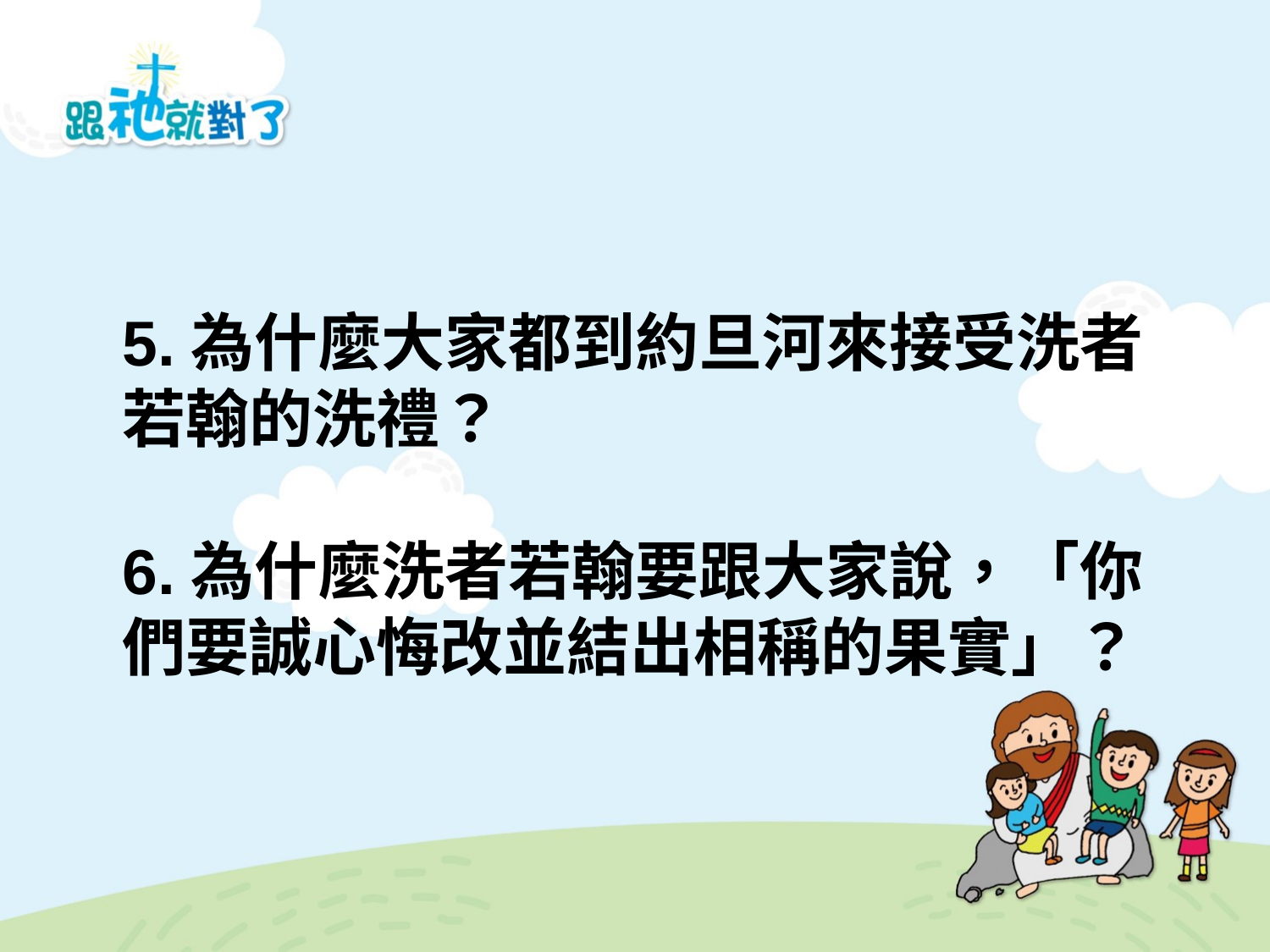

5.為什麼大家都到約旦河來接受洗者若翰的洗禮？

6.為什麼洗者若翰要跟大家說，「你們要誠心悔改並結出相稱的果實」？